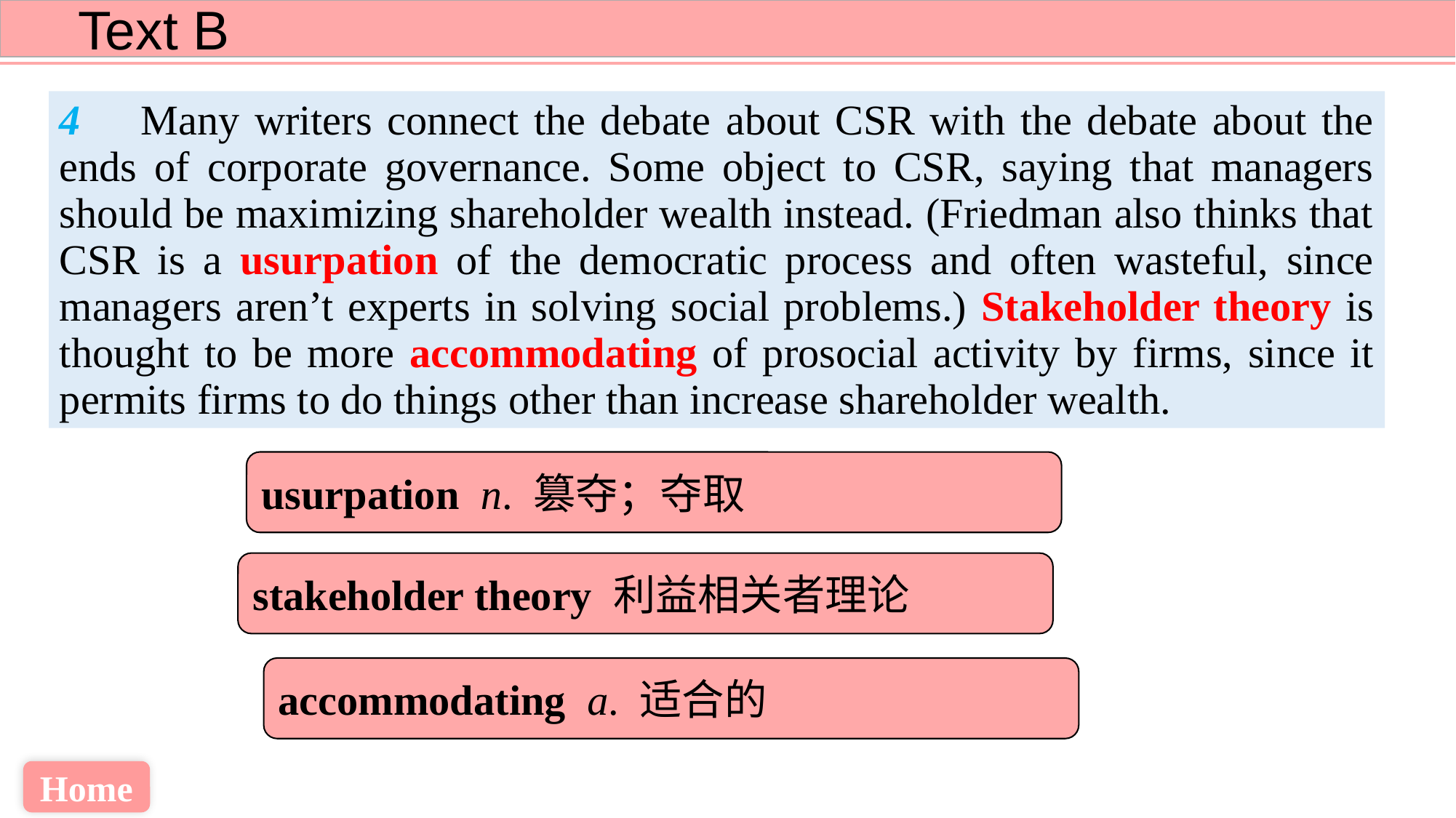

4    Many writers connect the debate about CSR with the debate about the ends of corporate governance. Some object to CSR, saying that managers should be maximizing shareholder wealth instead. (Friedman also thinks that CSR is a usurpation of the democratic process and often wasteful, since managers aren’t experts in solving social problems.) Stakeholder theory is thought to be more accommodating of prosocial activity by firms, since it permits firms to do things other than increase shareholder wealth.

usurpation  n. 篡夺；夺取
stakeholder theory 利益相关者理论
accommodating  a. 适合的